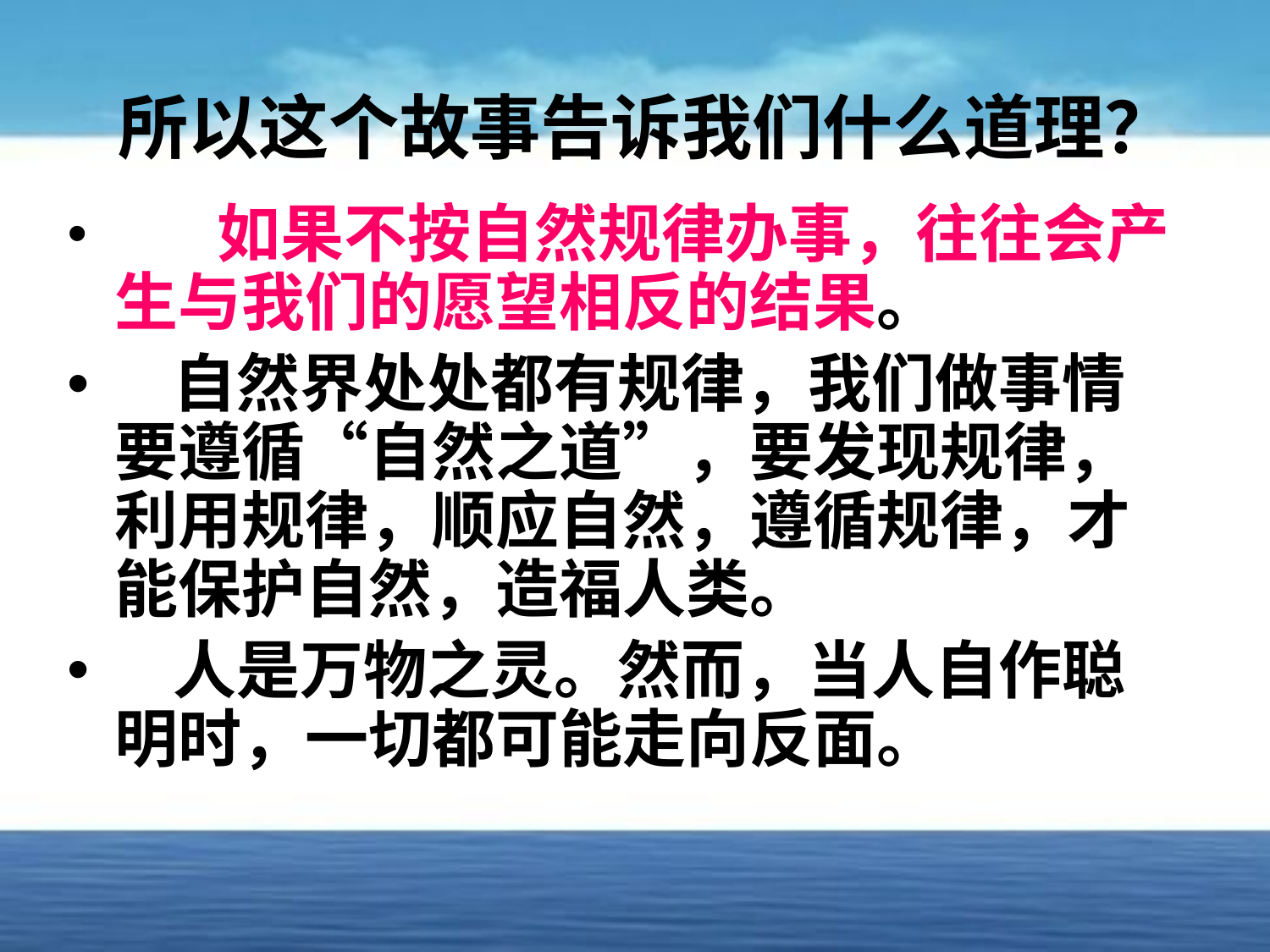

# 所以这个故事告诉我们什么道理？
       如果不按自然规律办事，往往会产生与我们的愿望相反的结果。
   自然界处处都有规律，我们做事情要遵循“自然之道”，要发现规律，利用规律，顺应自然，遵循规律，才能保护自然，造福人类。
   人是万物之灵。然而，当人自作聪明时，一切都可能走向反面。